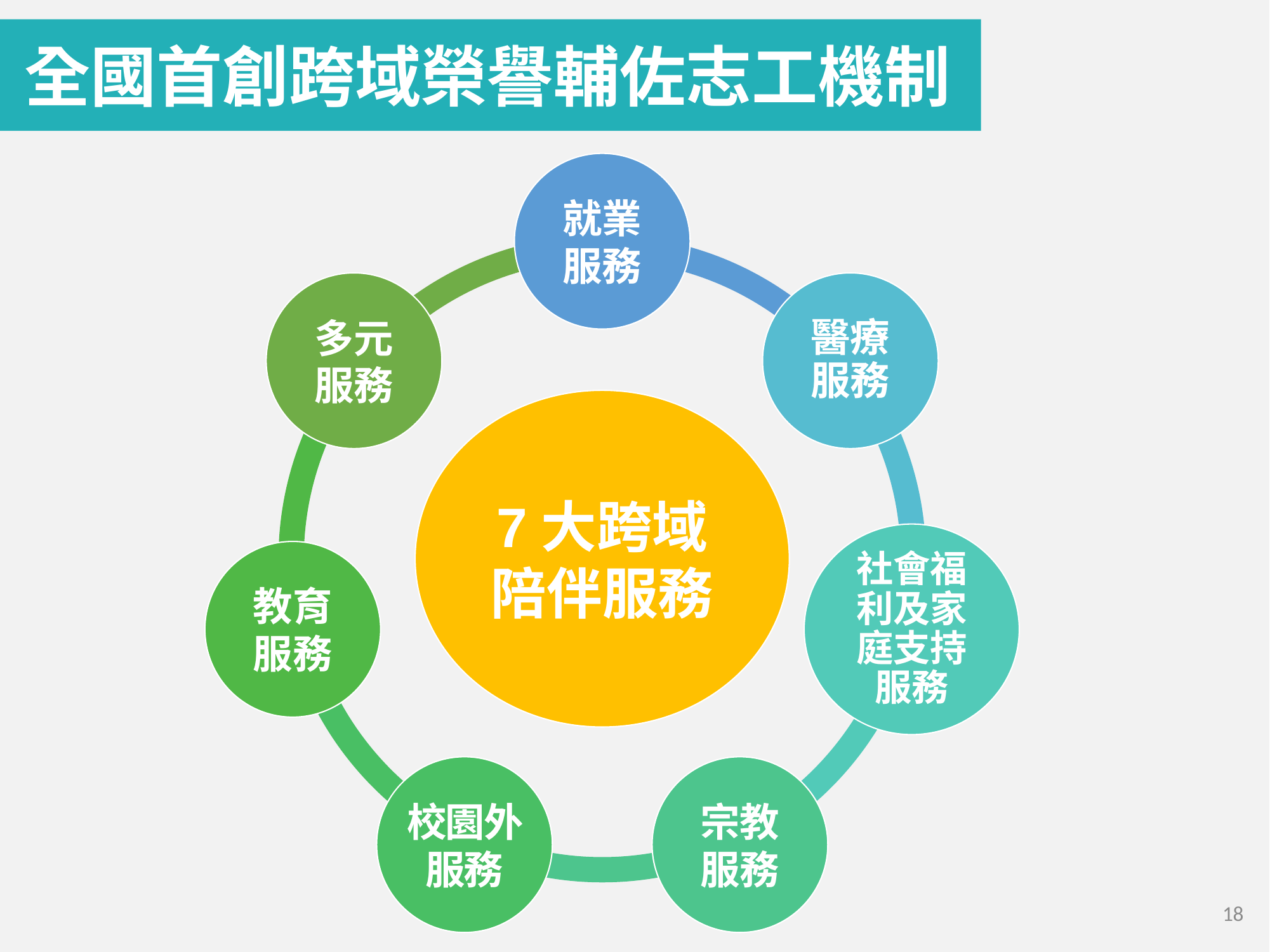

全國首創跨域榮譽輔佐志工機制
7大跨域陪伴服務
就業服務
醫療服務
社會福利及家庭支持服務
宗教服務
校園外服務
教育服務
多元服務
18